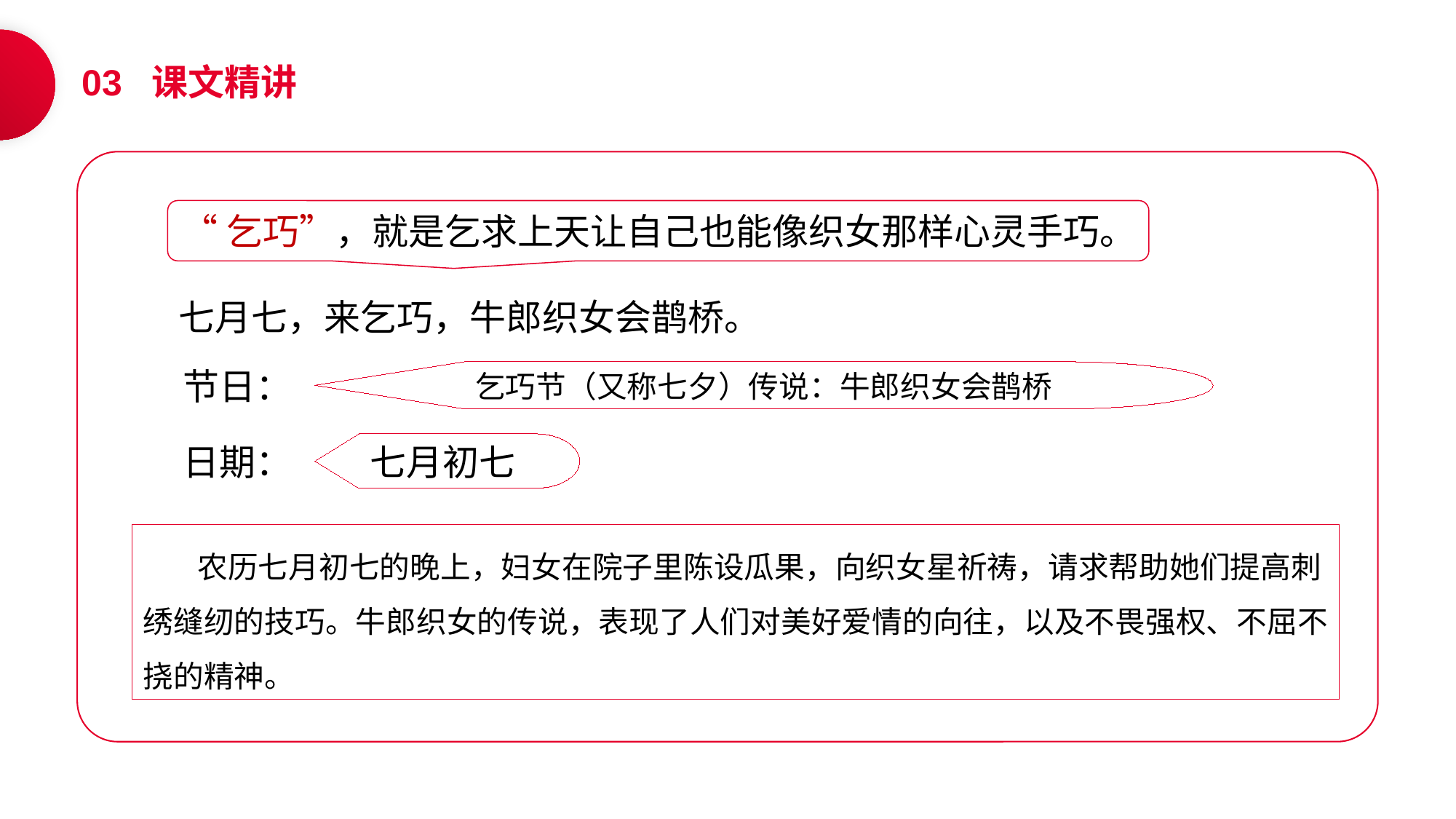

03  课文精讲
“乞巧”，就是乞求上天让自己也能像织女那样心灵手巧。
七月七，来乞巧，牛郎织女会鹊桥。
节日：
乞巧节（又称七夕）传说：牛郎织女会鹊桥
七月初七
日期：
       农历七月初七的晚上，妇女在院子里陈设瓜果，向织女星祈祷，请求帮助她们提高刺绣缝纫的技巧。牛郎织女的传说，表现了人们对美好爱情的向往，以及不畏强权、不屈不挠的精神。